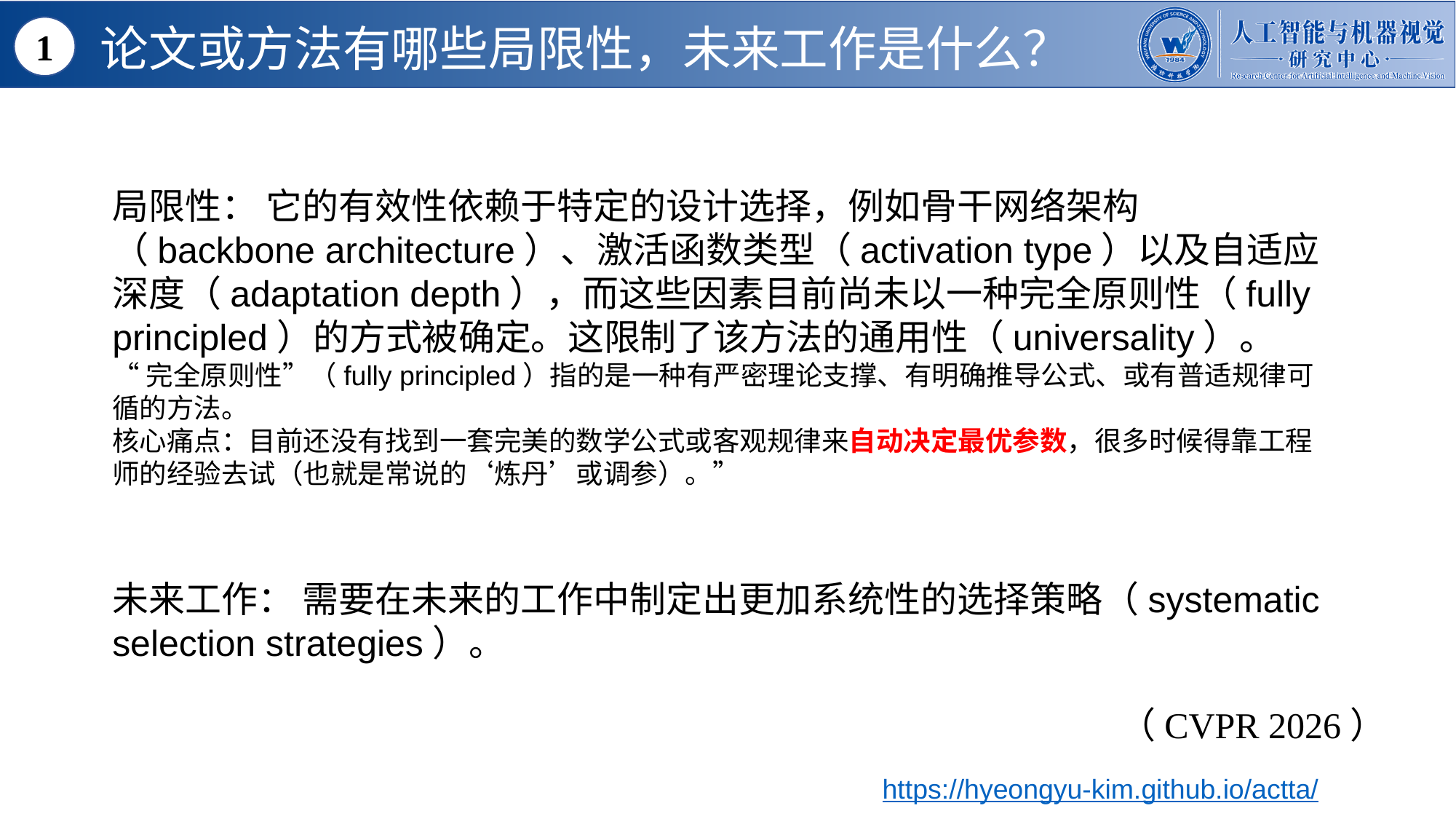

论文或方法有哪些局限性，未来工作是什么？
1
局限性： 它的有效性依赖于特定的设计选择，例如骨干网络架构（backbone architecture）、激活函数类型（activation type）以及自适应深度（adaptation depth），而这些因素目前尚未以一种完全原则性（fully principled）的方式被确定。这限制了该方法的通用性（universality）。
“完全原则性”（fully principled）指的是一种有严密理论支撑、有明确推导公式、或有普适规律可循的方法。
核心痛点：目前还没有找到一套完美的数学公式或客观规律来自动决定最优参数，很多时候得靠工程师的经验去试（也就是常说的‘炼丹’或调参）。”

未来工作： 需要在未来的工作中制定出更加系统性的选择策略（systematic selection strategies）。
（CVPR 2026）
15
Your Title
https://hyeongyu-kim.github.io/actta/